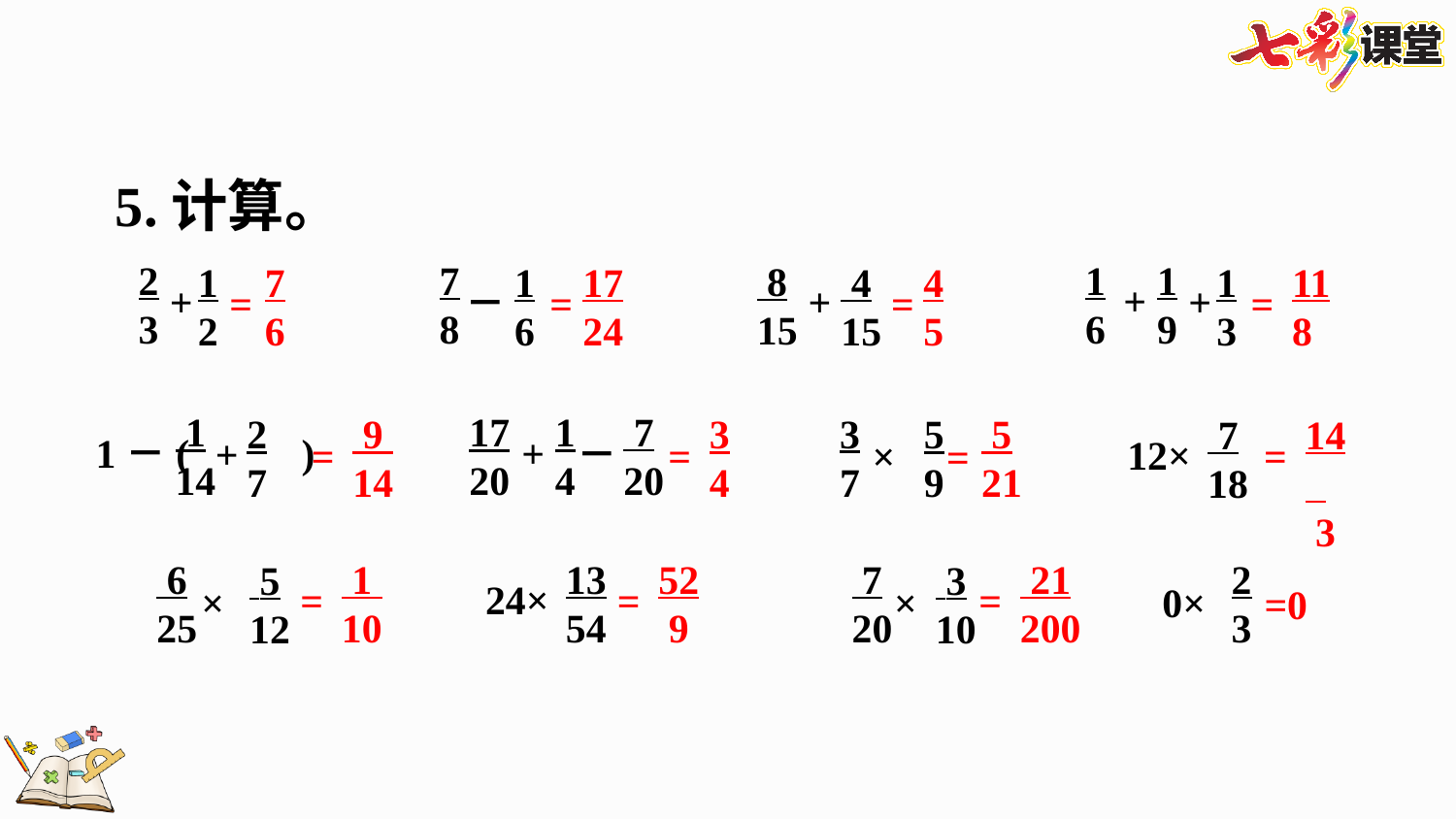

5.计算。
23
12
+
78
16
－
16
19
13
+
+
 8
15
 4
15
+
76
=
1724
=
4
5
=
11 8
=
 7
20
17
20
14
+
－
 1
14
27
1－(           )
+
3
7
5
9
×
 9
14
=
34
=
 5
21
=
14
 3
=
 7
18
12×
 6
25
 5
12
×
 7
20
 3
10
×
 1
10
=
13
54
24×
52
 9
=
 21
200
=
2
3
0×
=0